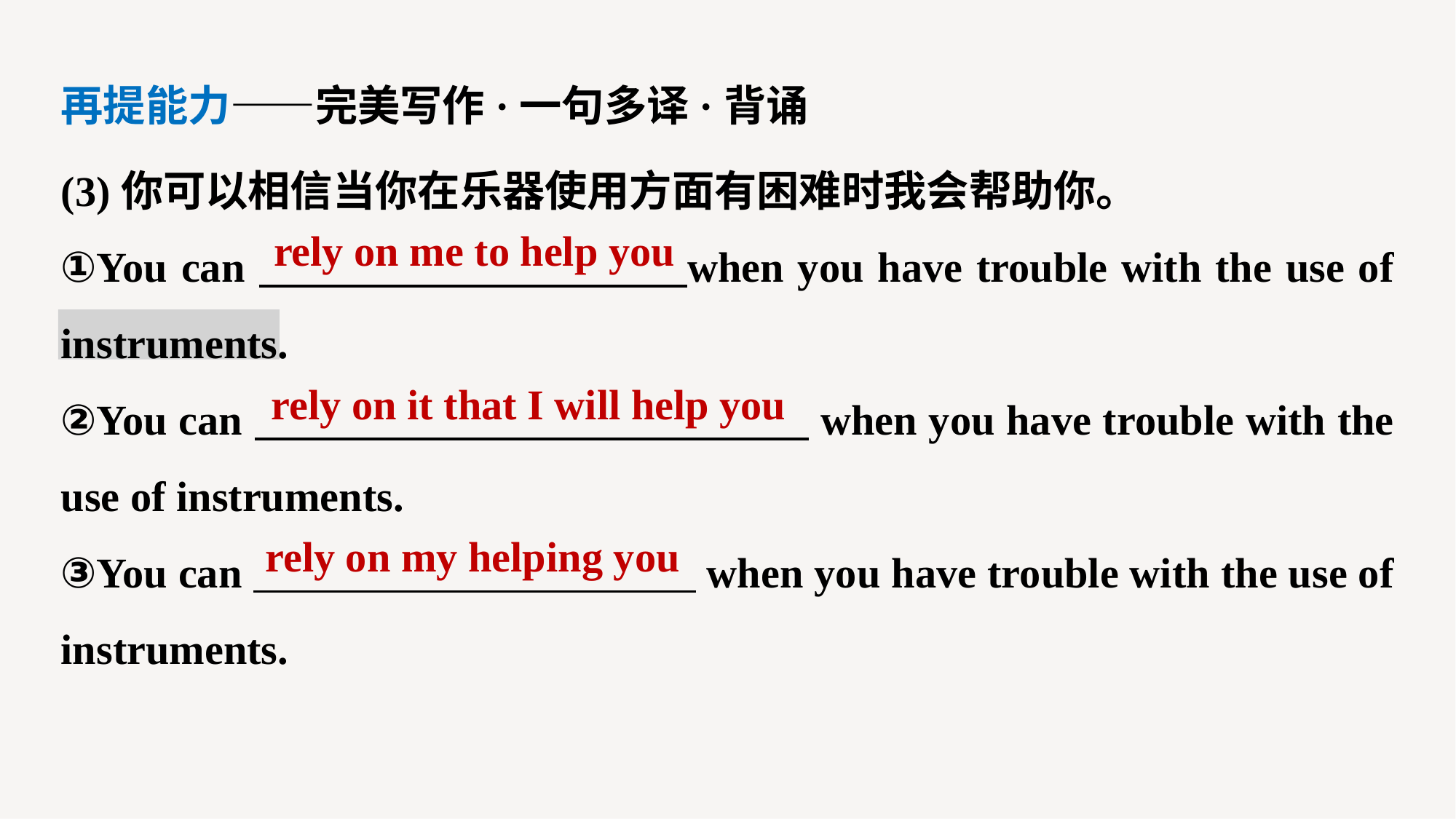

再提能力——完美写作·一句多译·背诵
(3)你可以相信当你在乐器使用方面有困难时我会帮助你。
①You can                                when you have trouble with the use of instruments.
②You can                                                  when you have trouble with the use of instruments.
③You can                                          when you have trouble with the use of instruments.
rely on me to help you

rely on it that I will help you
rely on my helping you